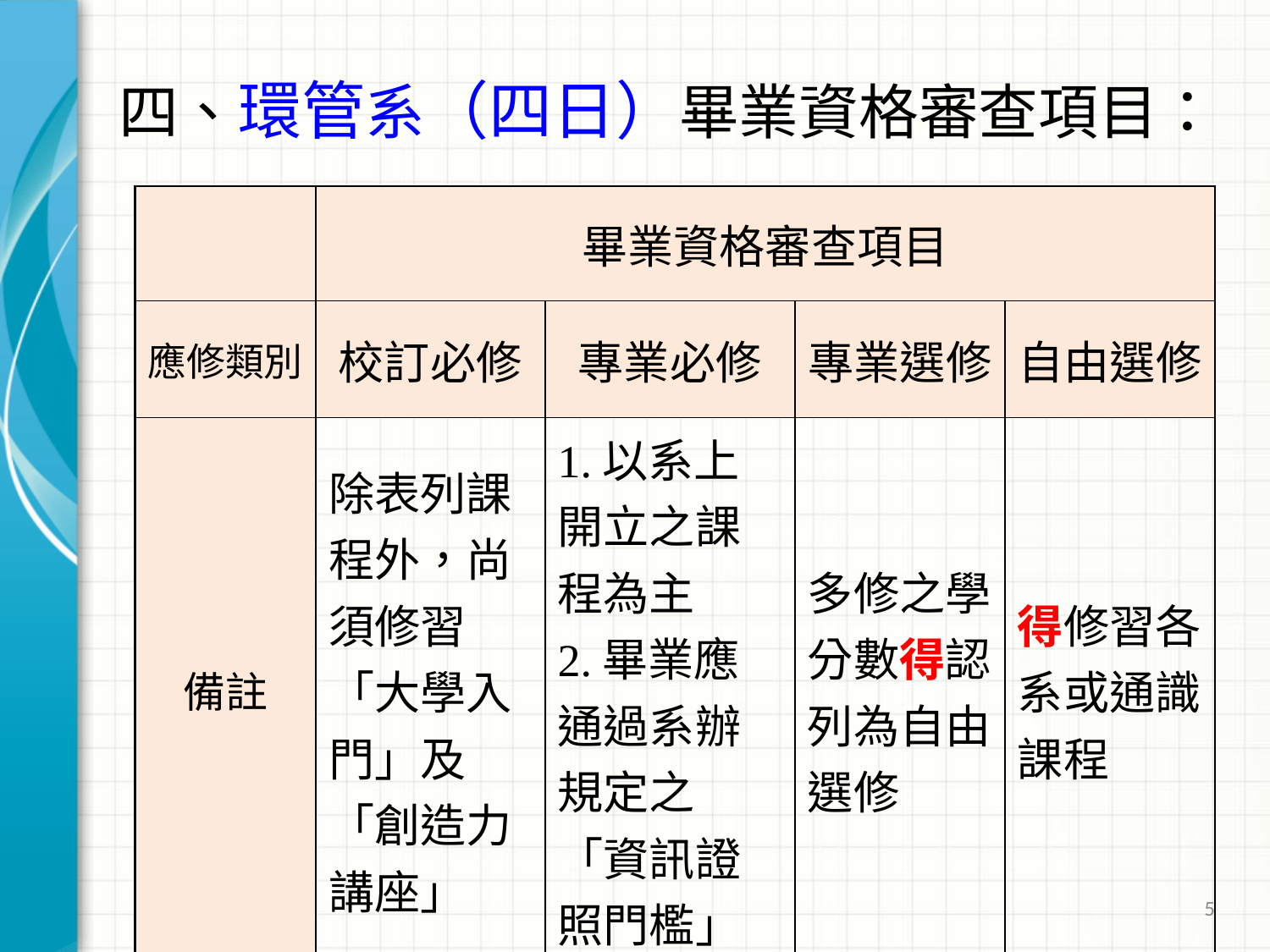

# 四、環管系（四日）畢業資格審查項目：
|  | 畢業資格審查項目 |  |  |  |
| --- | --- | --- | --- | --- |
| 應修類別 | 校訂必修 | 專業必修 | 專業選修 | 自由選修 |
| 備註 | 除表列課程外，尚須修習「大學入門」及「創造力講座」 | 1.以系上開立之課程為主 2.畢業應通過系辦規定之「資訊證照門檻」 | 多修之學分數得認列為自由選修 | 得修習各系或通識課程 |
5